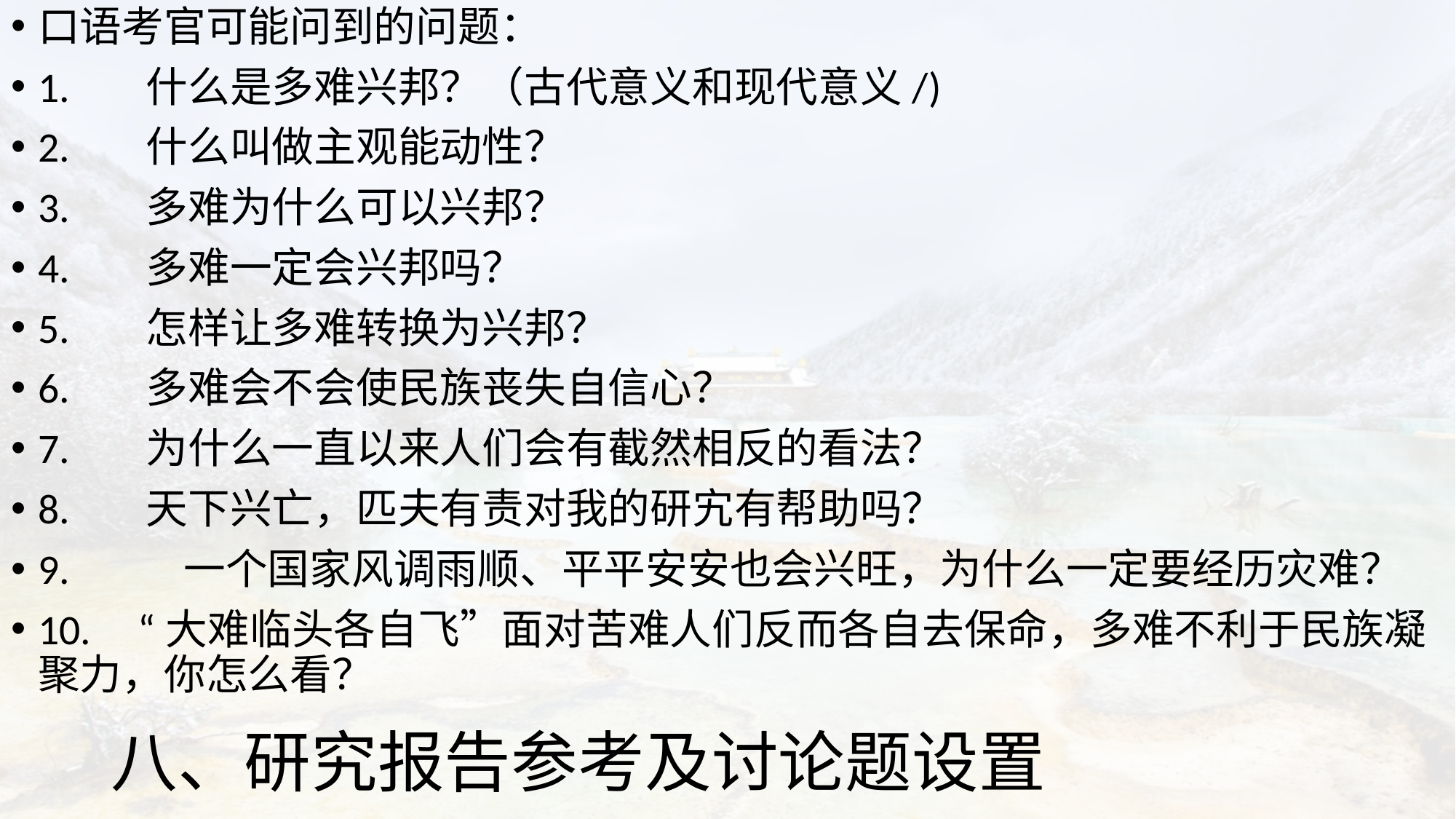

口语考官可能问到的问题：
1.	什么是多难兴邦？（古代意义和现代意义/)
2.	什么叫做主观能动性？
3.	多难为什么可以兴邦？
4.	多难一定会兴邦吗？
5.	怎样让多难转换为兴邦？
6.	多难会不会使民族丧失自信心？
7.	为什么一直以来人们会有截然相反的看法？
8.	天下兴亡，匹夫有责对我的研宄有帮助吗？
9.           一个国家风调雨顺、平平安安也会兴旺，为什么一定要经历灾难？
10.     “大难临头各自飞”面对苦难人们反而各自去保命，多难不利于民族凝聚力，你怎么看？
# 八、研究报告参考及讨论题设置